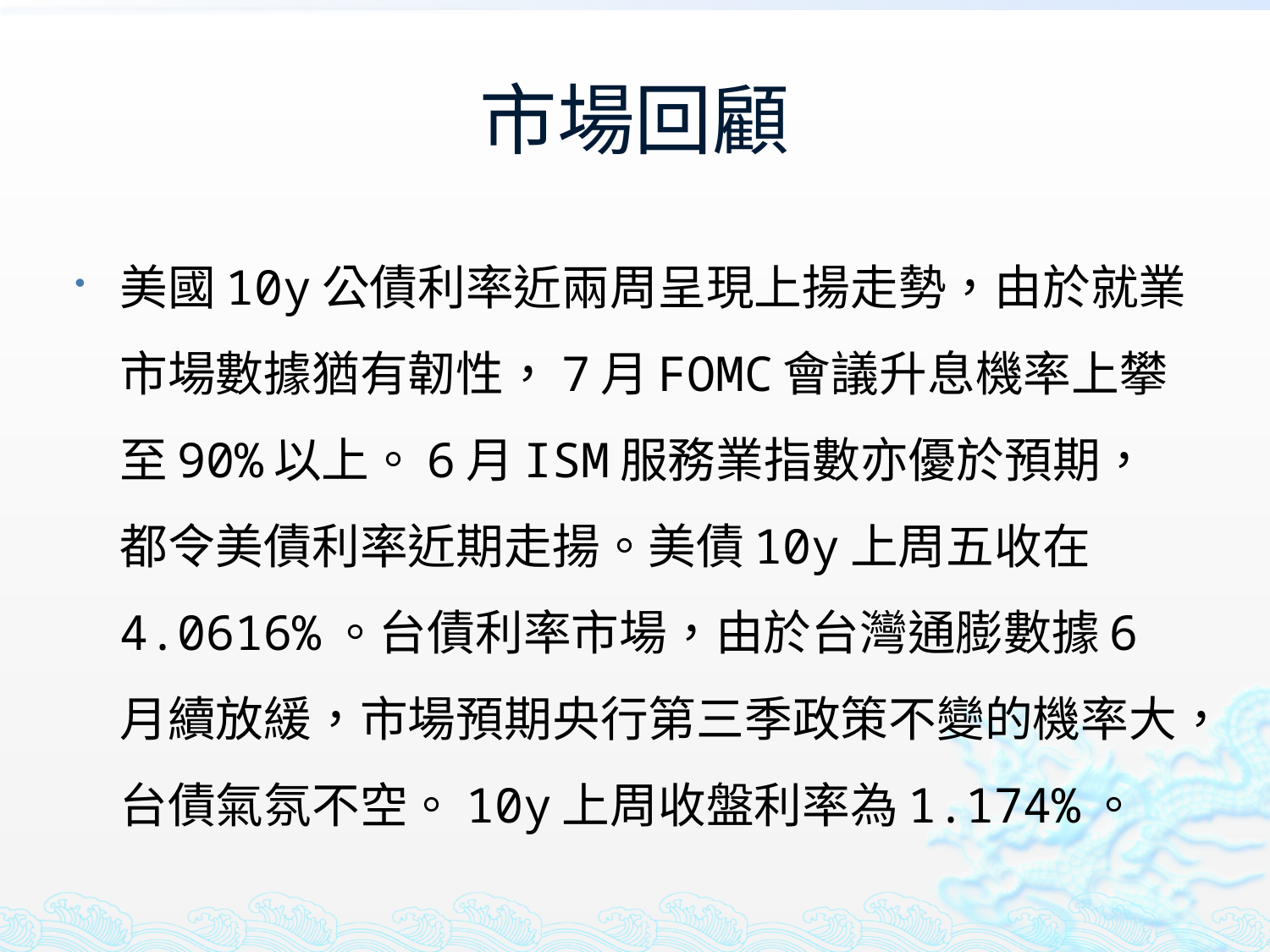

# 市場回顧
美國10y公債利率近兩周呈現上揚走勢，由於就業市場數據猶有韌性，7月FOMC會議升息機率上攀至90%以上。6月ISM服務業指數亦優於預期，都令美債利率近期走揚。美債10y上周五收在4.0616%。台債利率市場，由於台灣通膨數據6月續放緩，市場預期央行第三季政策不變的機率大，台債氣氛不空。10y上周收盤利率為1.174%。